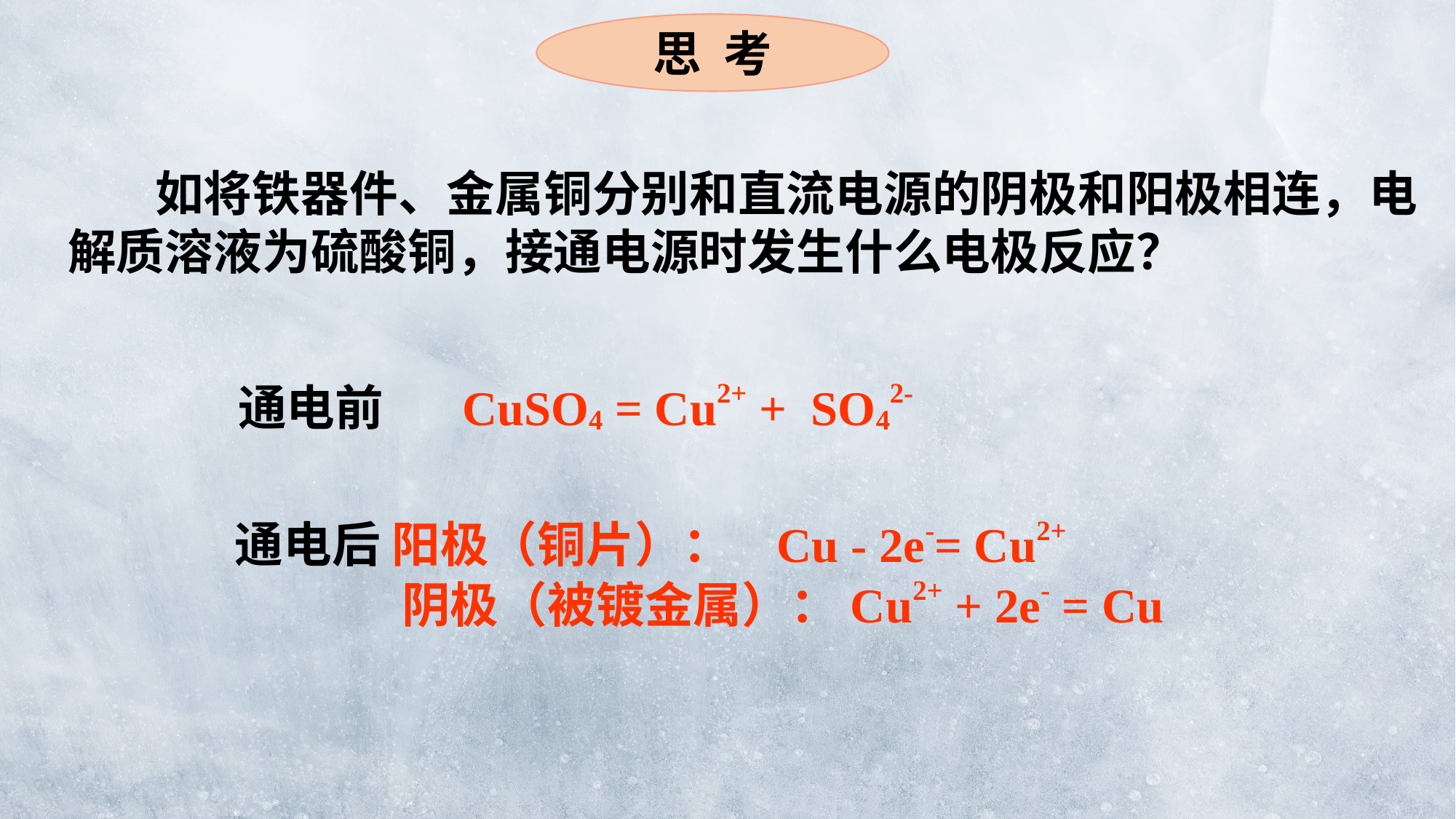

思  考
        如将铁器件、金属铜分别和直流电源的阴极和阳极相连，电解质溶液为硫酸铜，接通电源时发生什么电极反应？
通电前      CuSO4 = Cu2+ +  SO42-
通电后 阳极（铜片）：   Cu - 2e-= Cu2+
              阴极（被镀金属）：Cu2+ + 2e- = Cu